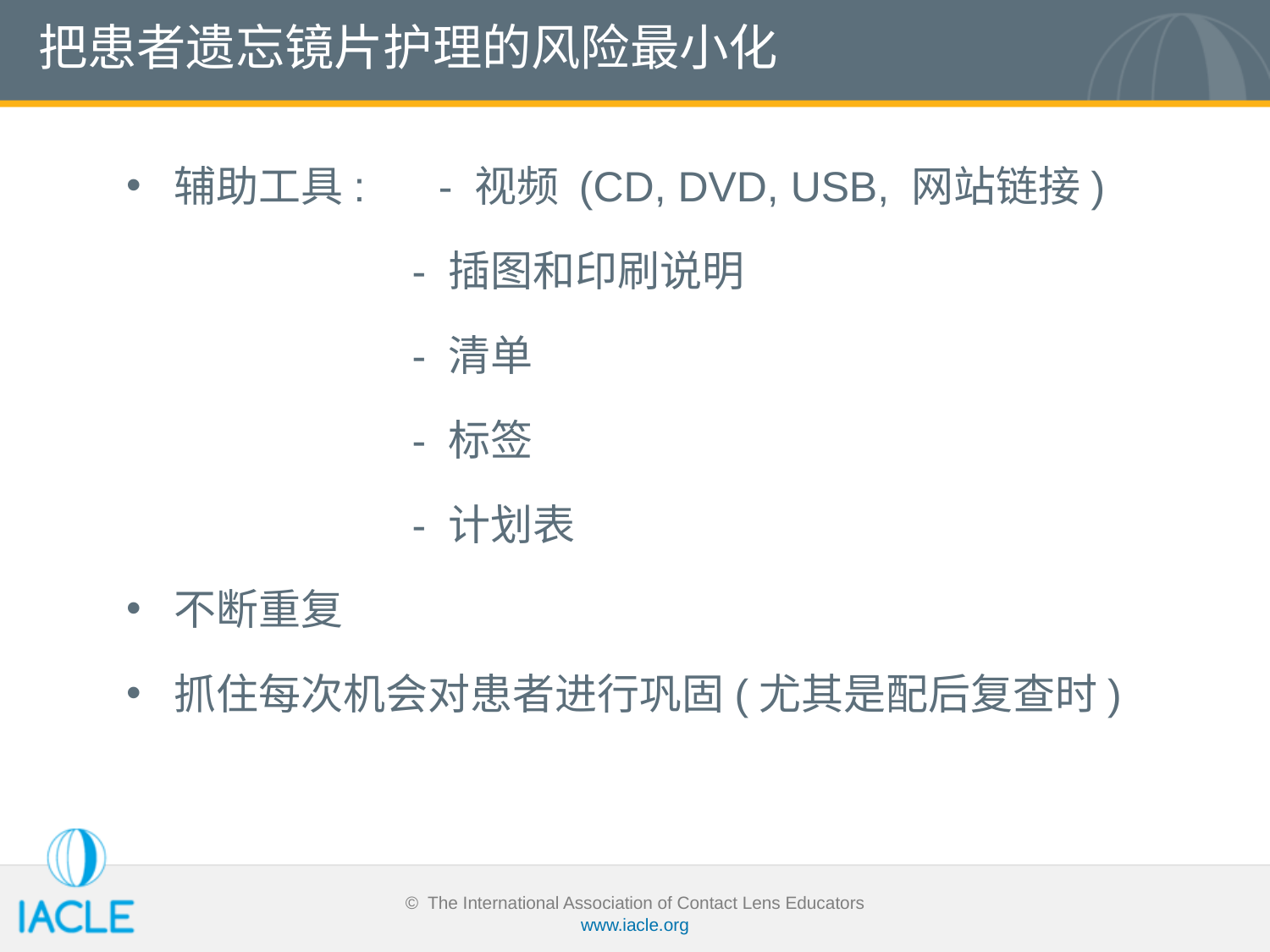

# 把患者遗忘镜片护理的风险最小化
辅助工具:	- 视频 (CD, DVD, USB, 网站链接)
	- 插图和印刷说明
	- 清单
	- 标签
	- 计划表
不断重复
抓住每次机会对患者进行巩固(尤其是配后复查时)